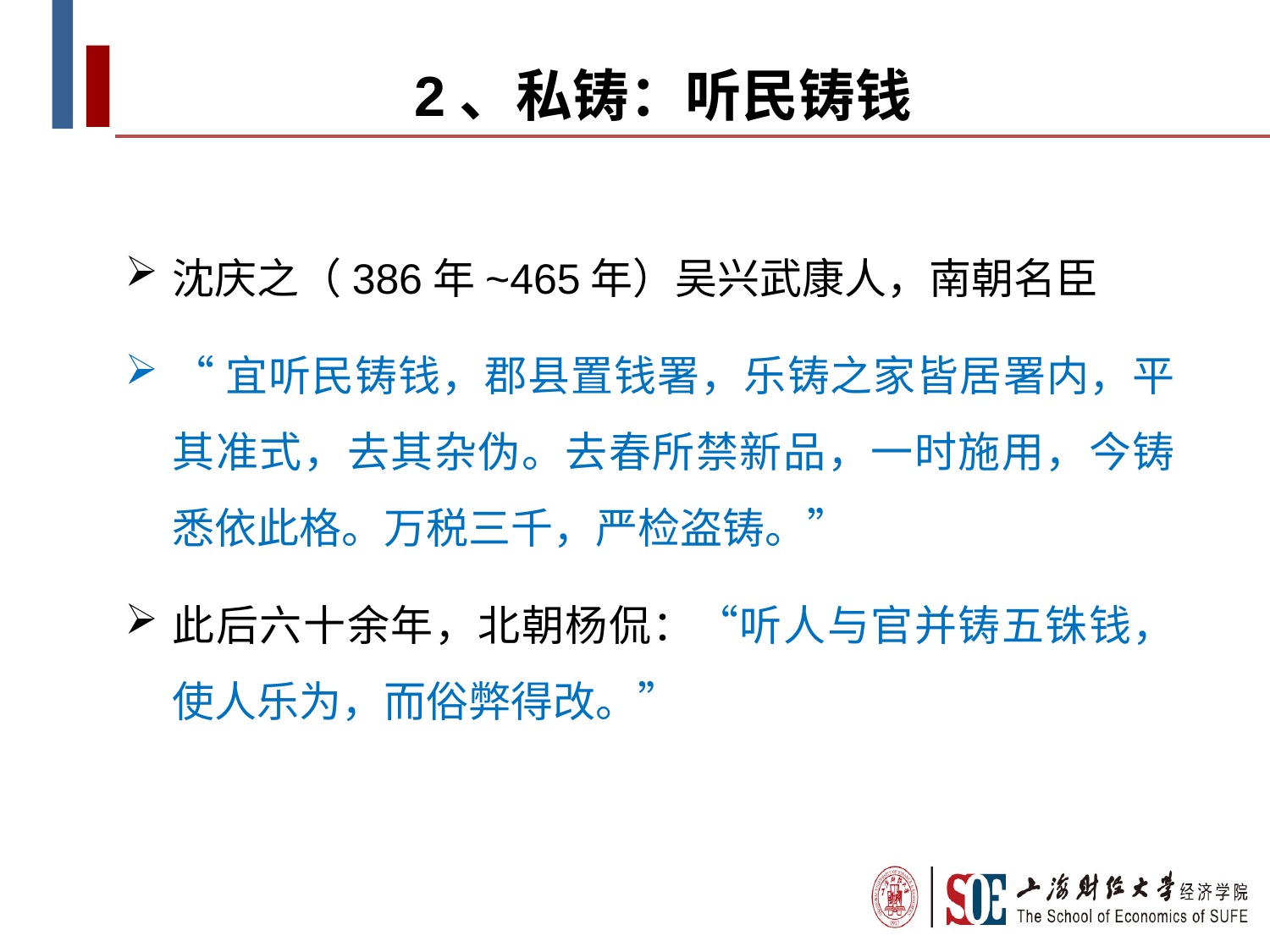

2、私铸：听民铸钱
沈庆之（386年~465年）吴兴武康人，南朝名臣
“宜听民铸钱，郡县置钱署，乐铸之家皆居署内，平其准式，去其杂伪。去春所禁新品，一时施用，今铸悉依此格。万税三千，严检盗铸。”
此后六十余年，北朝杨侃：“听人与官并铸五铢钱，使人乐为，而俗弊得改。”